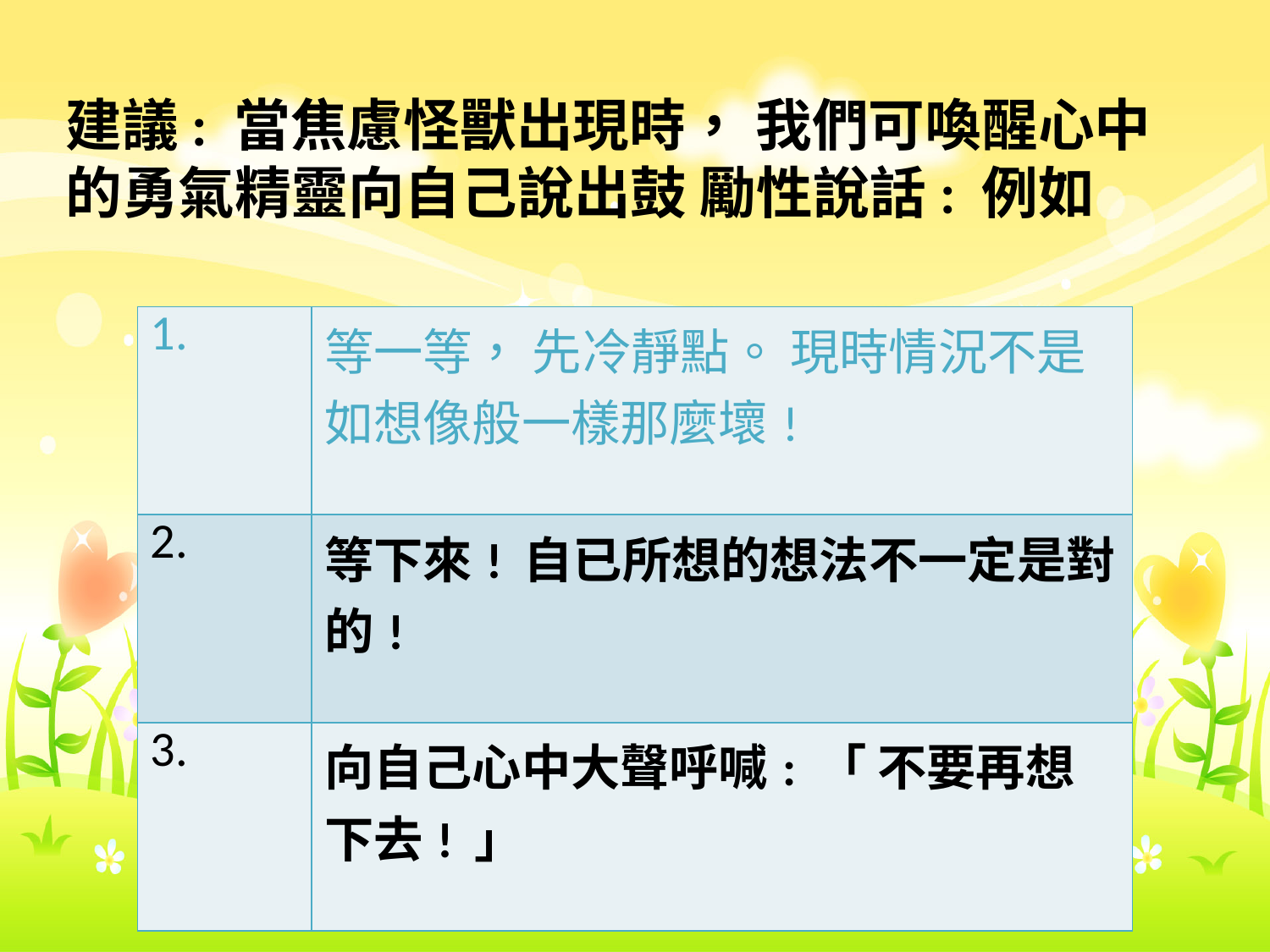

# 建議: 當焦慮怪獸出現時， 我們可喚醒心中的勇氣精靈向自己說出鼓 勵性說話: 例如
| 1. | 等一等， 先冷靜點。 現時情況不是如想像般一樣那麼壞! |
| --- | --- |
| 2. | 等下來! 自已所想的想法不一定是對的! |
| 3. | 向自己心中大聲呼喊: 「 不要再想下去! 」 |